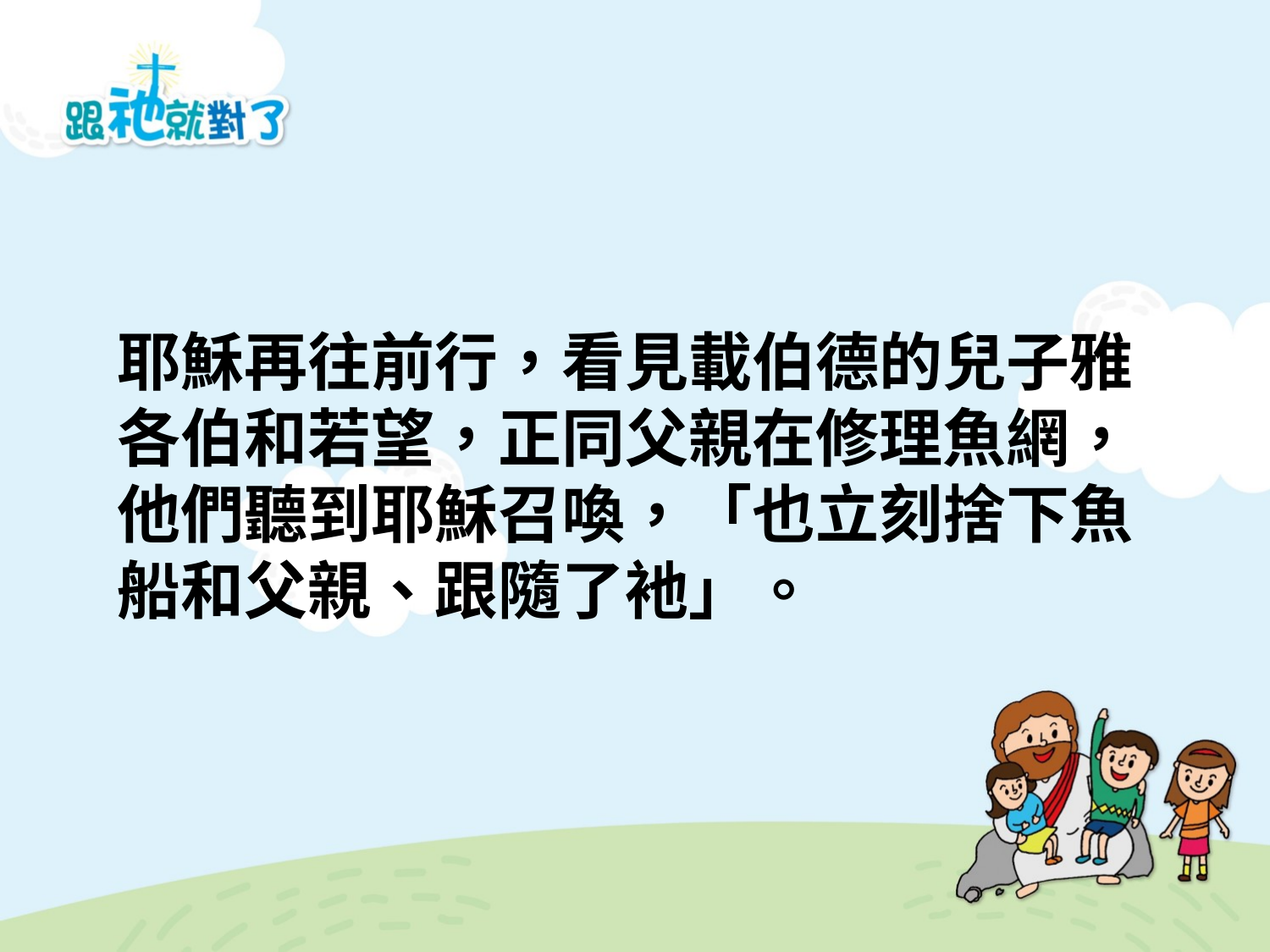

耶穌再往前行，看見載伯德的兒子雅各伯和若望，正同父親在修理魚網，他們聽到耶穌召喚，「也立刻捨下魚船和父親、跟隨了衪」。